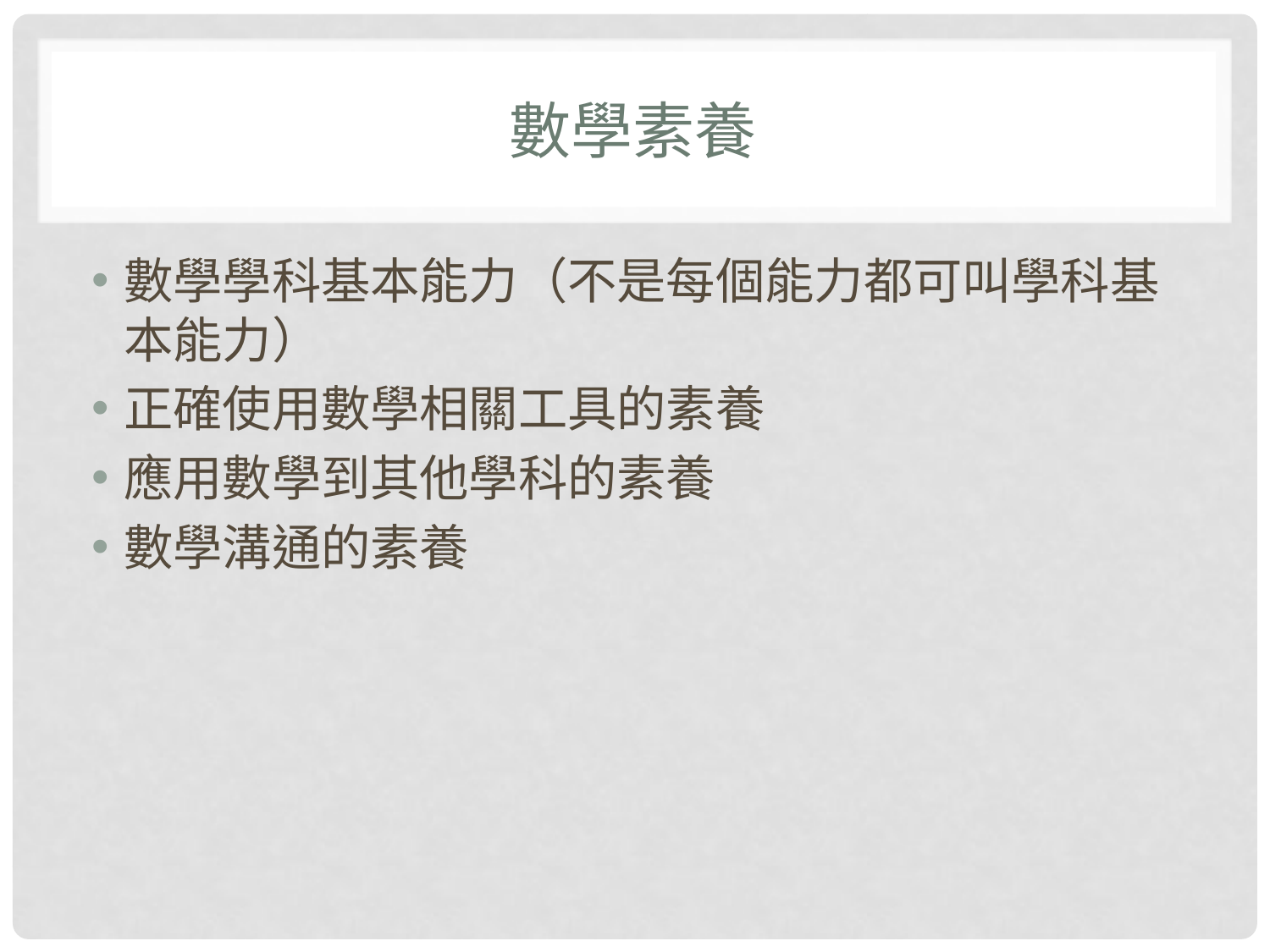

# 數學素養
數學學科基本能力（不是每個能力都可叫學科基本能力）
正確使用數學相關工具的素養
應用數學到其他學科的素養
數學溝通的素養